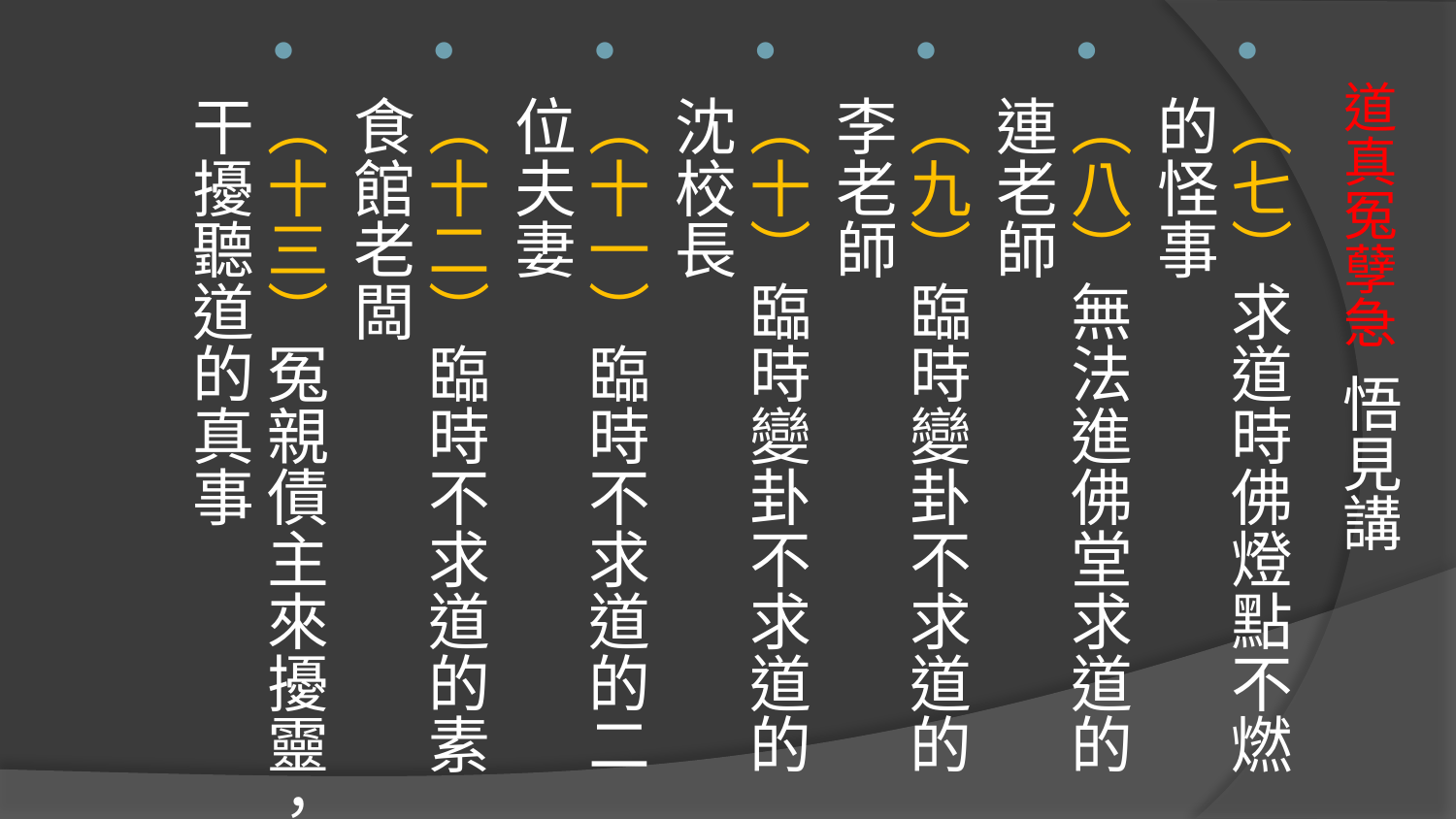

（七）求道時佛燈點不燃的怪事
（八）無法進佛堂求道的連老師
（九）臨時變卦不求道的李老師
（十）臨時變卦不求道的沈校長
（十一）臨時不求道的二位夫妻
（十二）臨時不求道的素食館老闆
（十三）冤親債主來擾靈，干擾聽道的真事

# 道真冤孽急  悟見講